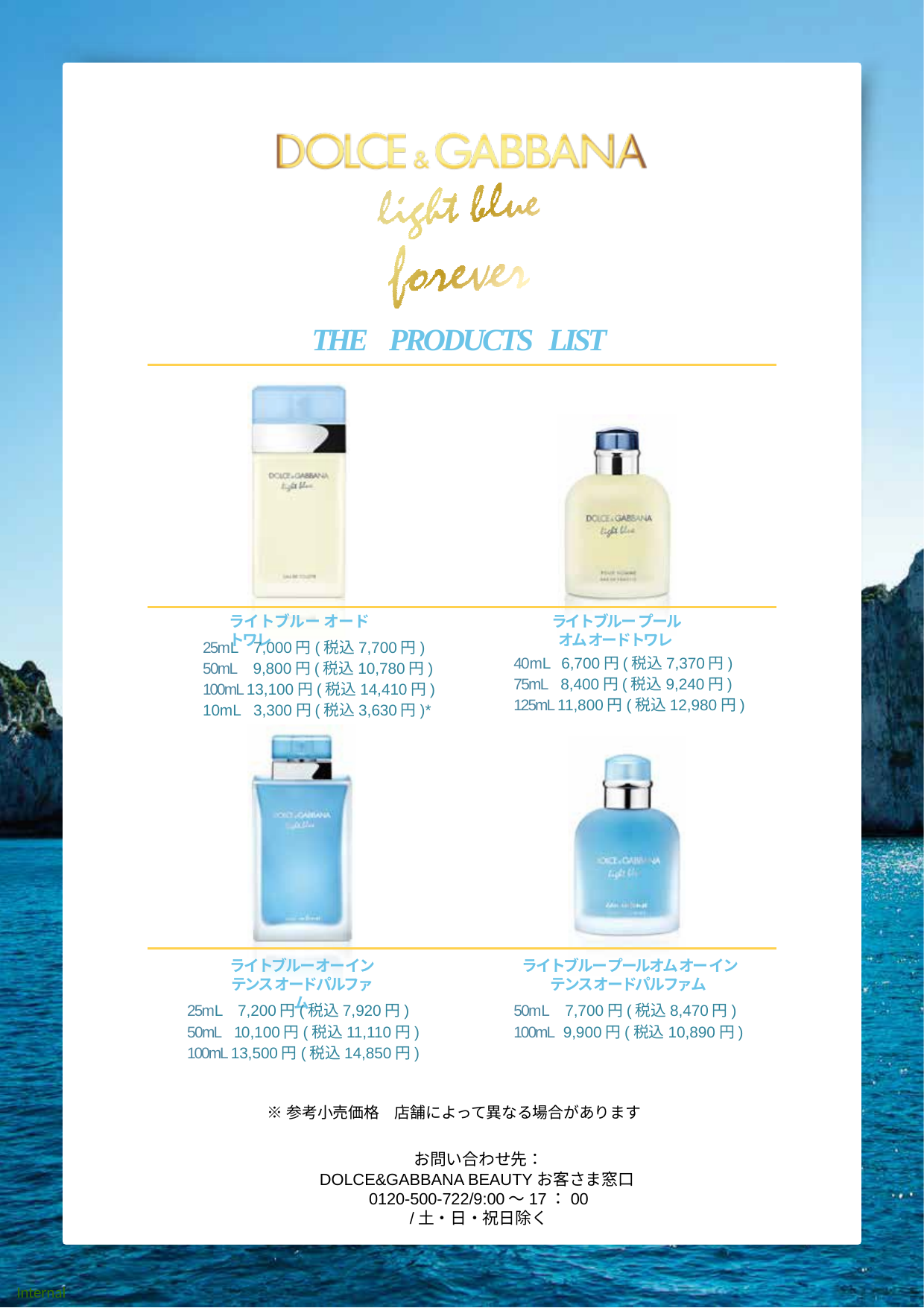

THE    PRODUCTS  LIST

ライトブルー オードトワレ
ライトブルー プールオム オードトワレ
25mL     7,000円(税込7,700円)
50mL     9,800円(税込10,780円)
100mL 13,100円(税込14,410円)
10mL   3,300円(税込3,630円)*
40mL    6,700円(税込7,370円)
75mL    8,400円(税込9,240円)
125mL 11,800円(税込12,980円)

ライトブルー オー インテンス オードパルファム
ライトブルー プールオム オー インテンス オードパルファム
25mL     7,200円(税込7,920円)
50mL    10,100円(税込11,110円)
100mL 13,500円(税込14,850円)
50mL     7,700円(税込8,470円)
100mL   9,900円(税込10,890円)
※参考小売価格　店舗によって異なる場合があります
お問い合わせ先：
DOLCE&GABBANA BEAUTYお客さま窓口
0120-500-722/9:00～17：00
/土・日・祝日除く